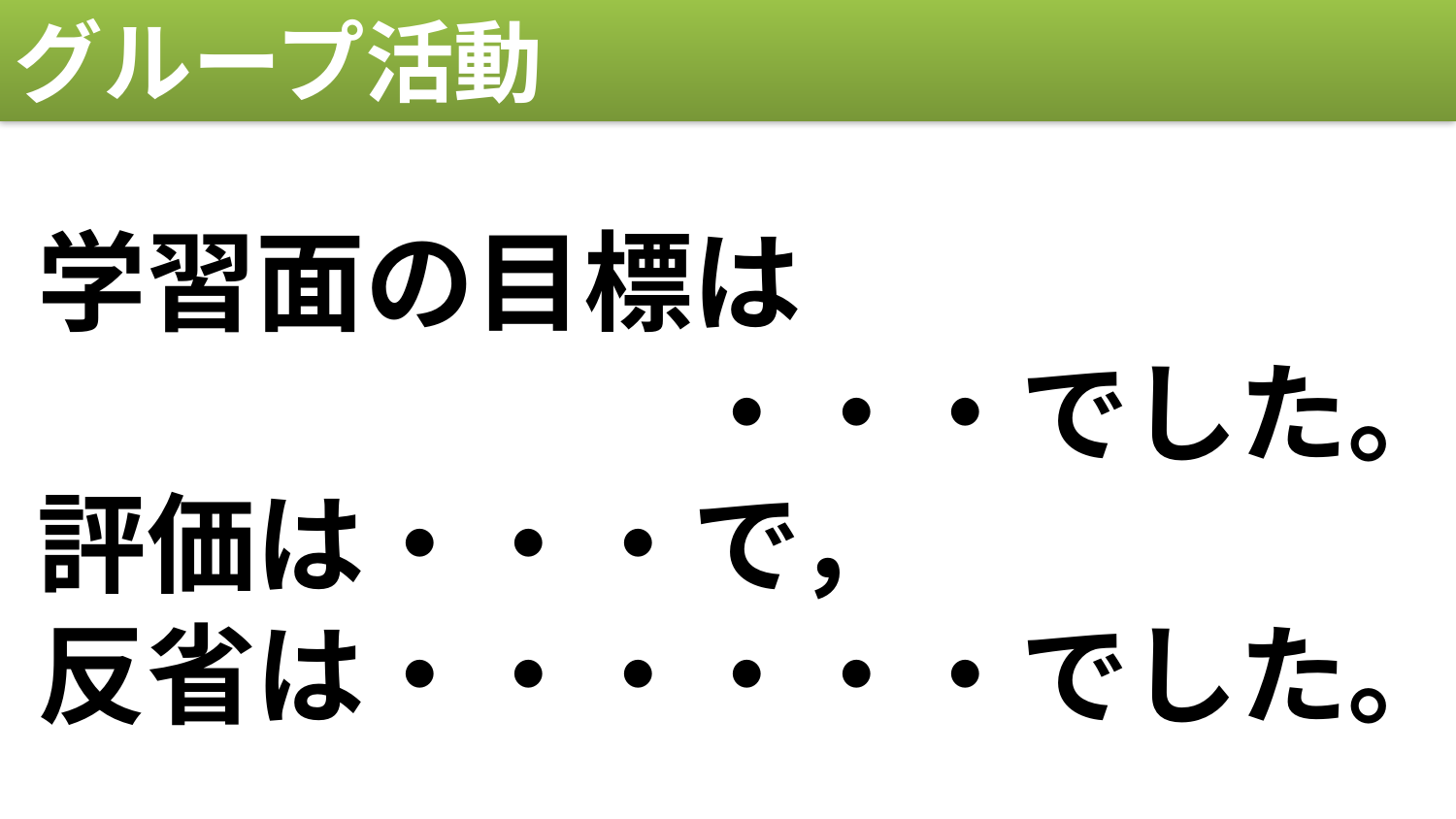

グループ活動
学習面の目標は
　　　　　　・・・でした。
評価は・・・で，
反省は・・・・・・でした。